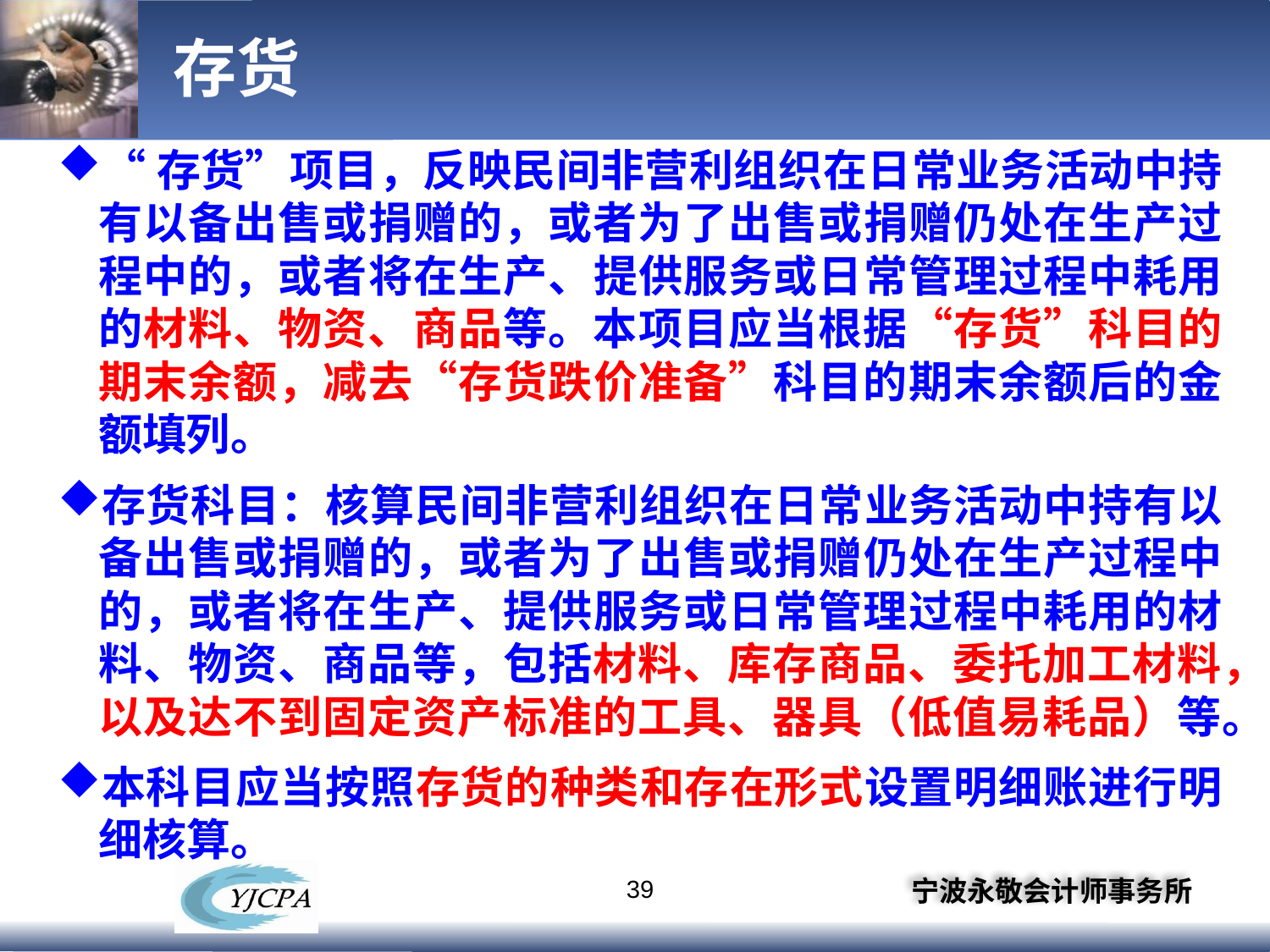

# 存货
“存货”项目，反映民间非营利组织在日常业务活动中持有以备出售或捐赠的，或者为了出售或捐赠仍处在生产过程中的，或者将在生产、提供服务或日常管理过程中耗用的材料、物资、商品等。本项目应当根据“存货”科目的期末余额，减去“存货跌价准备”科目的期末余额后的金额填列。
存货科目：核算民间非营利组织在日常业务活动中持有以备出售或捐赠的，或者为了出售或捐赠仍处在生产过程中的，或者将在生产、提供服务或日常管理过程中耗用的材料、物资、商品等，包括材料、库存商品、委托加工材料，以及达不到固定资产标准的工具、器具（低值易耗品）等。
本科目应当按照存货的种类和存在形式设置明细账进行明细核算。